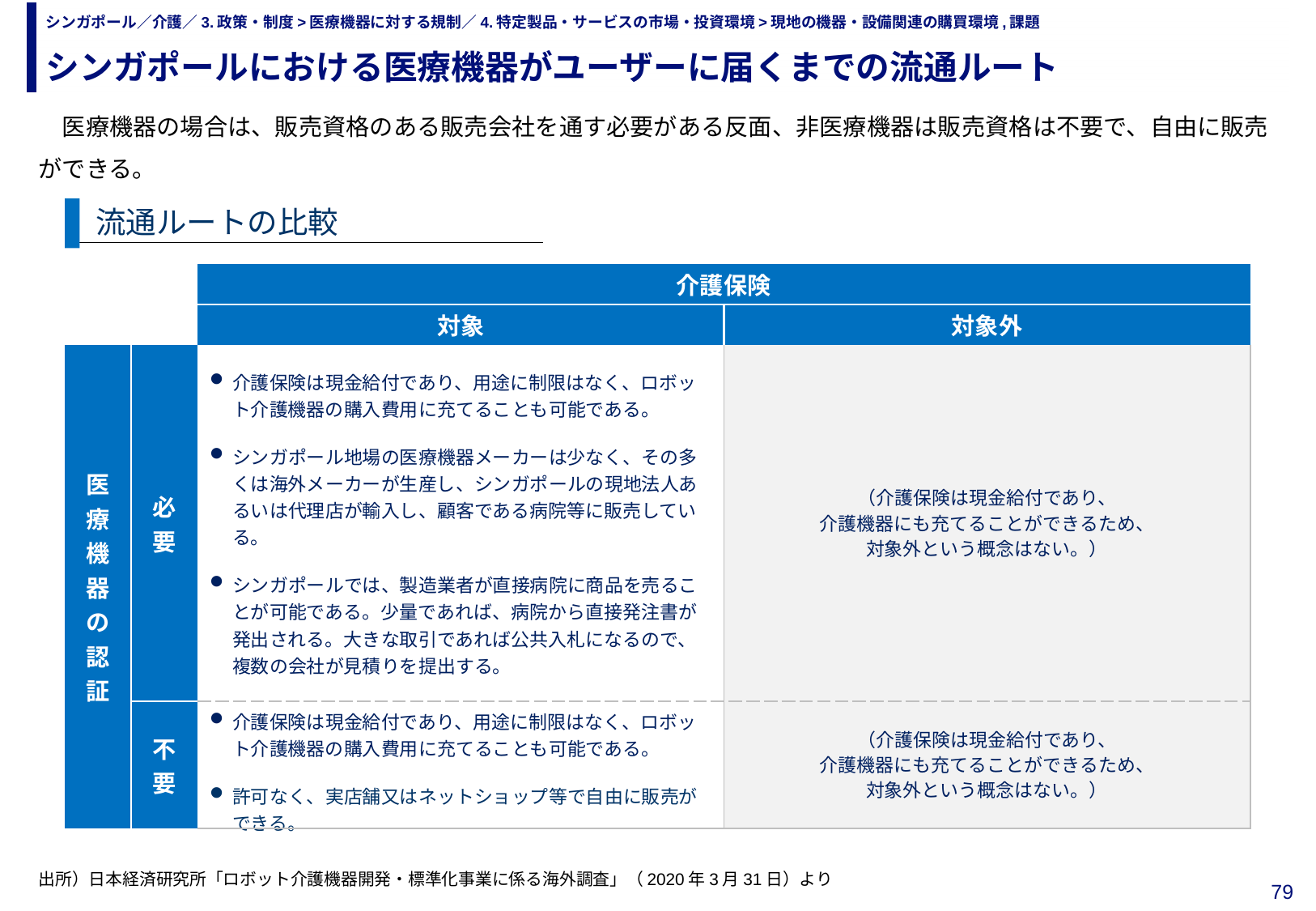

シンガポールにおける医療機器がユーザーに届くまでの流通ルート
# シンガポール／介護／3.政策・制度>医療機器に対する規制／4.特定製品・サービスの市場・投資環境>現地の機器・設備関連の購買環境,課題
　医療機器の場合は、販売資格のある販売会社を通す必要がある反面、非医療機器は販売資格は不要で、自由に販売ができる。
流通ルートの比較

| 国名 |  | 介護保険 |  |
| --- | --- | --- | --- |
|  |  | 対象 | 対象外 |
| 医療機器の認証 | 必要 | 介護保険は現金給付であり、用途に制限はなく、ロボット介護機器の購入費用に充てることも可能である。 シンガポール地場の医療機器メーカーは少なく、その多くは海外メーカーが生産し、シンガポールの現地法人あるいは代理店が輸入し、顧客である病院等に販売している。 シンガポールでは、製造業者が直接病院に商品を売ることが可能である。少量であれば、病院から直接発注書が発出される。大きな取引であれば公共入札になるので、複数の会社が見積りを提出する。 | （介護保険は現金給付であり、 介護機器にも充てることができるため、 対象外という概念はない。） |
|  | 不要 | 介護保険は現金給付であり、用途に制限はなく、ロボット介護機器の購入費用に充てることも可能である。 許可なく、実店舗又はネットショップ等で自由に販売ができる。 | （介護保険は現金給付であり、 介護機器にも充てることができるため、 対象外という概念はない。） |
出所）日本経済研究所「ロボット介護機器開発・標準化事業に係る海外調査」（2020年3月31日）より